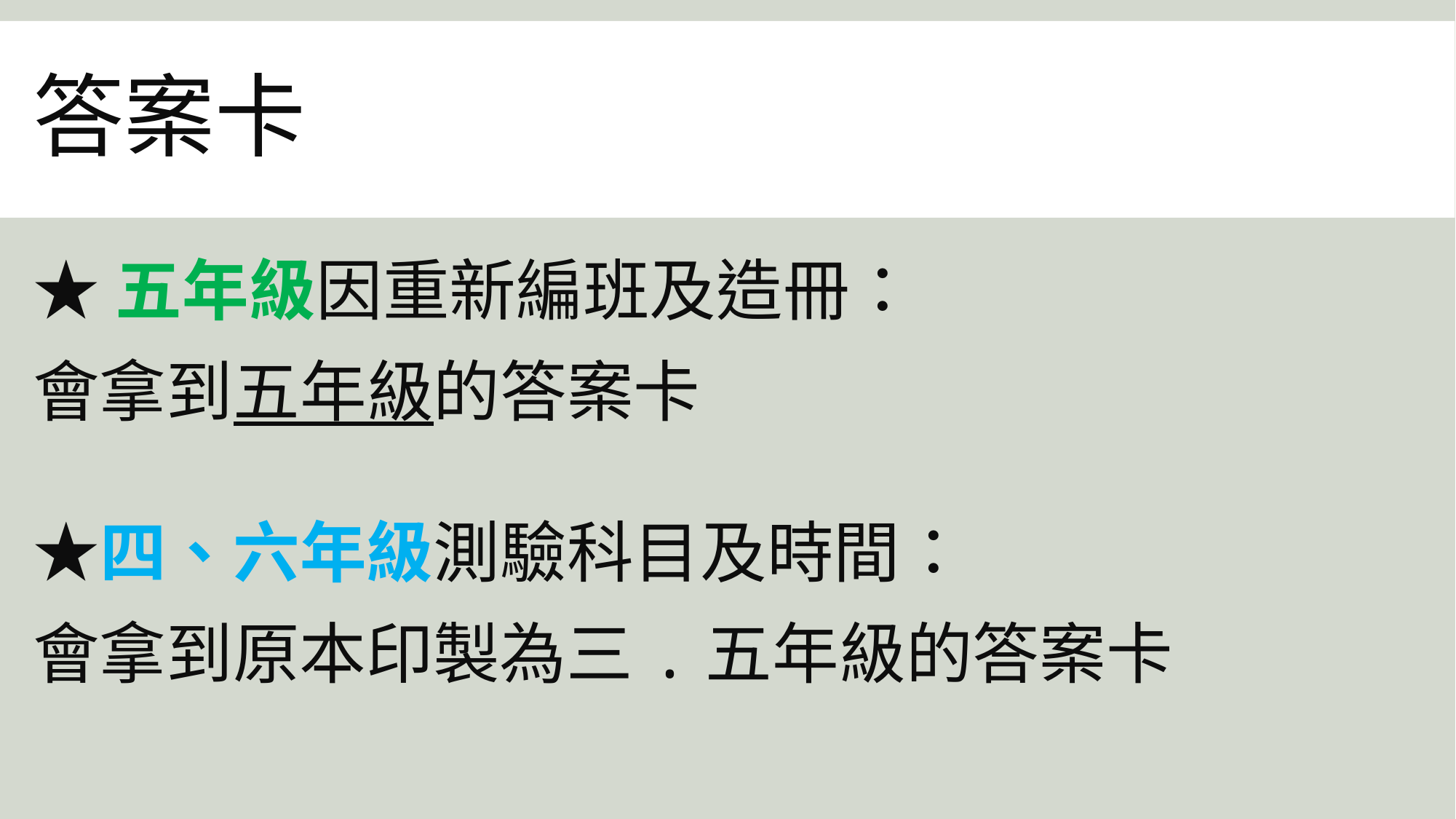

答案卡
★五年級因重新編班及造冊：
會拿到五年級的答案卡
★四、六年級測驗科目及時間：
會拿到原本印製為三.五年級的答案卡